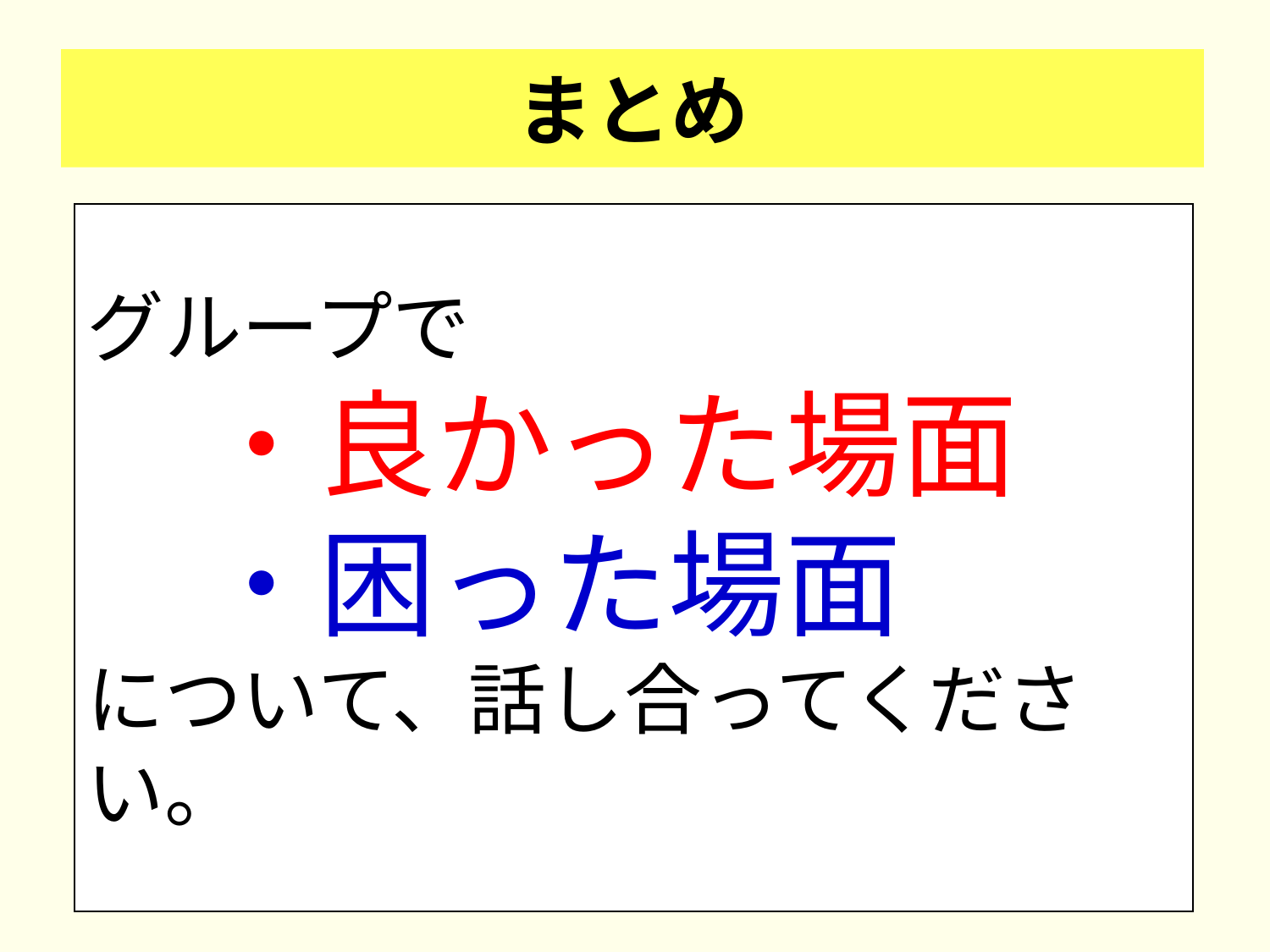

まとめ
グループで
　・良かった場面
　・困った場面
について、話し合ってください。